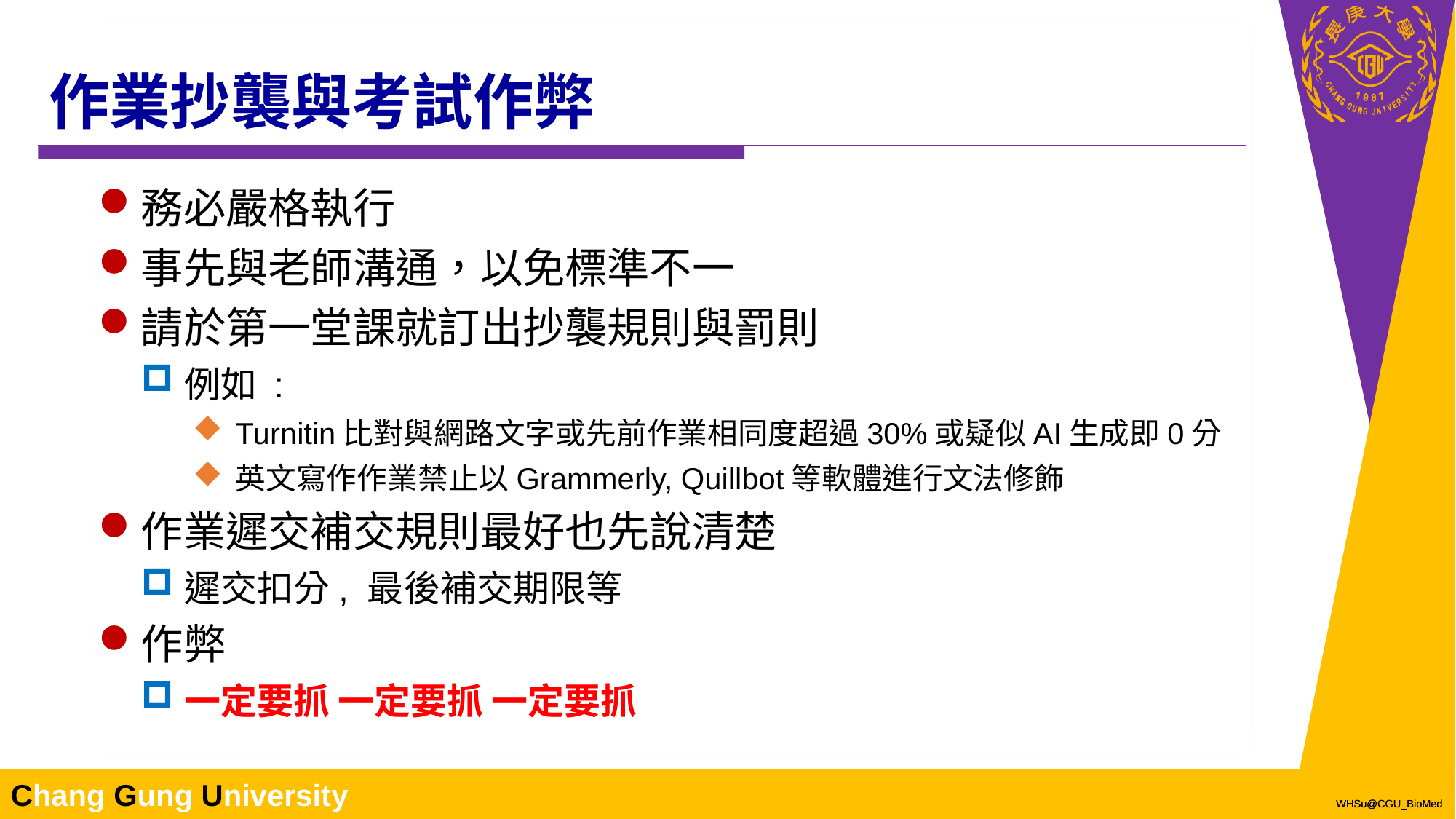

# 作業抄襲與考試作弊
務必嚴格執行
事先與老師溝通，以免標準不一
請於第一堂課就訂出抄襲規則與罰則
例如 :
Turnitin比對與網路文字或先前作業相同度超過30%或疑似AI生成即0分
英文寫作作業禁止以Grammerly, Quillbot等軟體進行文法修飾
作業遲交補交規則最好也先說清楚
遲交扣分, 最後補交期限等
作弊
一定要抓 一定要抓 一定要抓